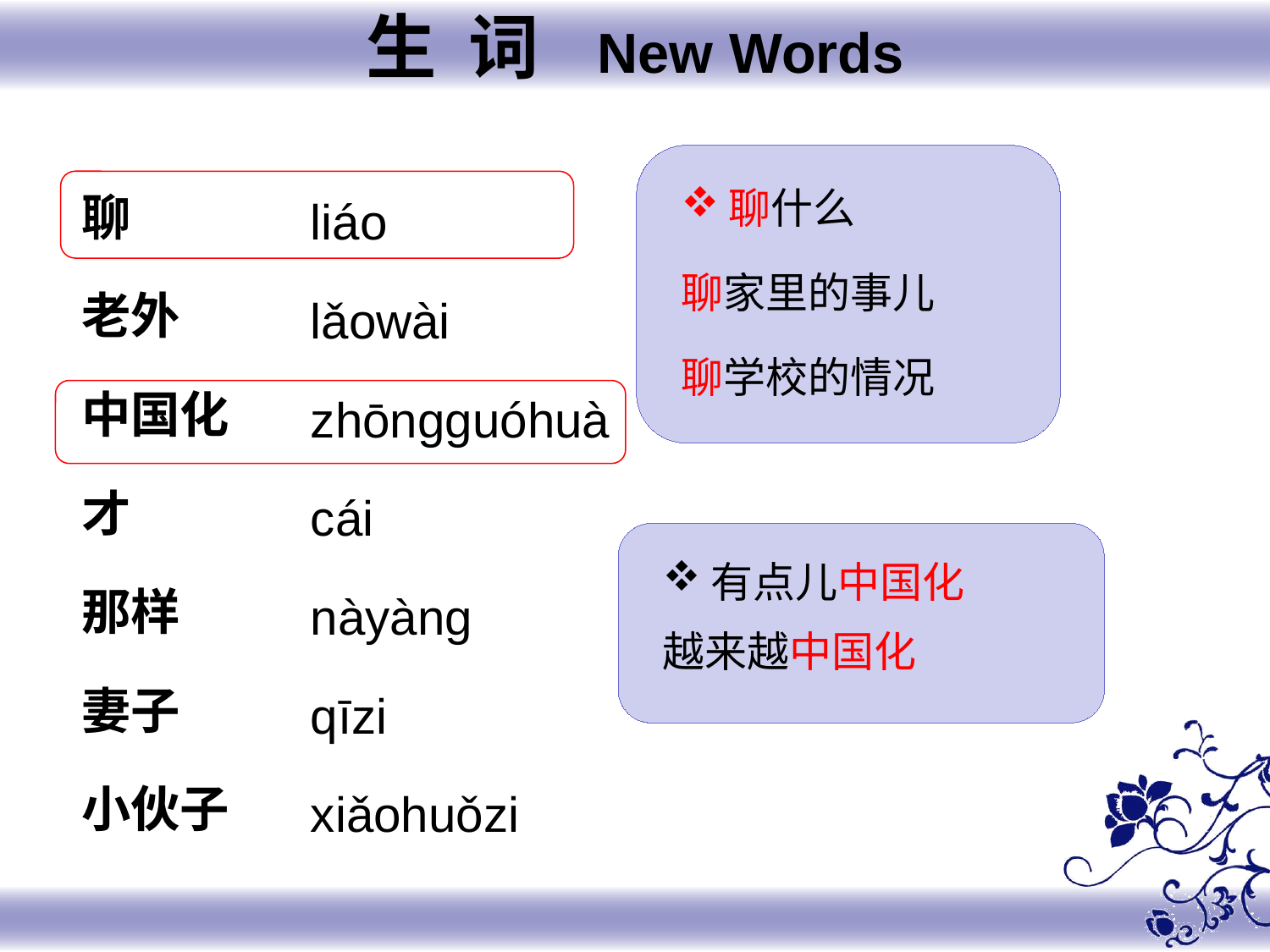

生  词   New Words

聊什么
聊家里的事儿
聊学校的情况

聊
老外
中国化
才
那样
妻子
小伙子
liáo
lǎowài
zhōnɡɡuóhuà
cái
nàyànɡ
qīzi
xiǎohuǒzi

有点儿中国化
越来越中国化